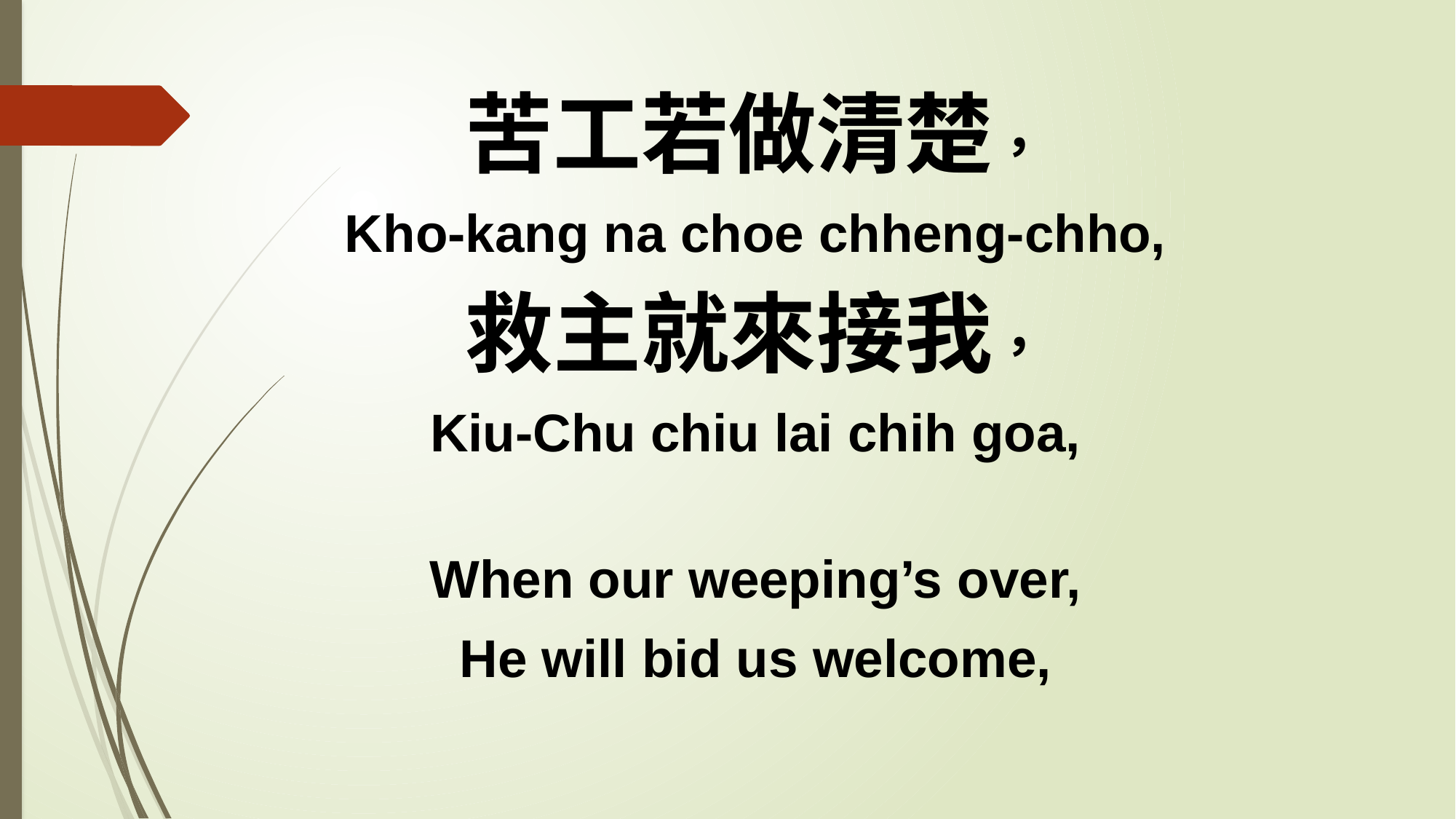

苦工若做清楚，
Kho-kang na choe chheng-chho,
救主就來接我，
Kiu-Chu chiu lai chih goa,

When our weeping’s over,
He will bid us welcome,